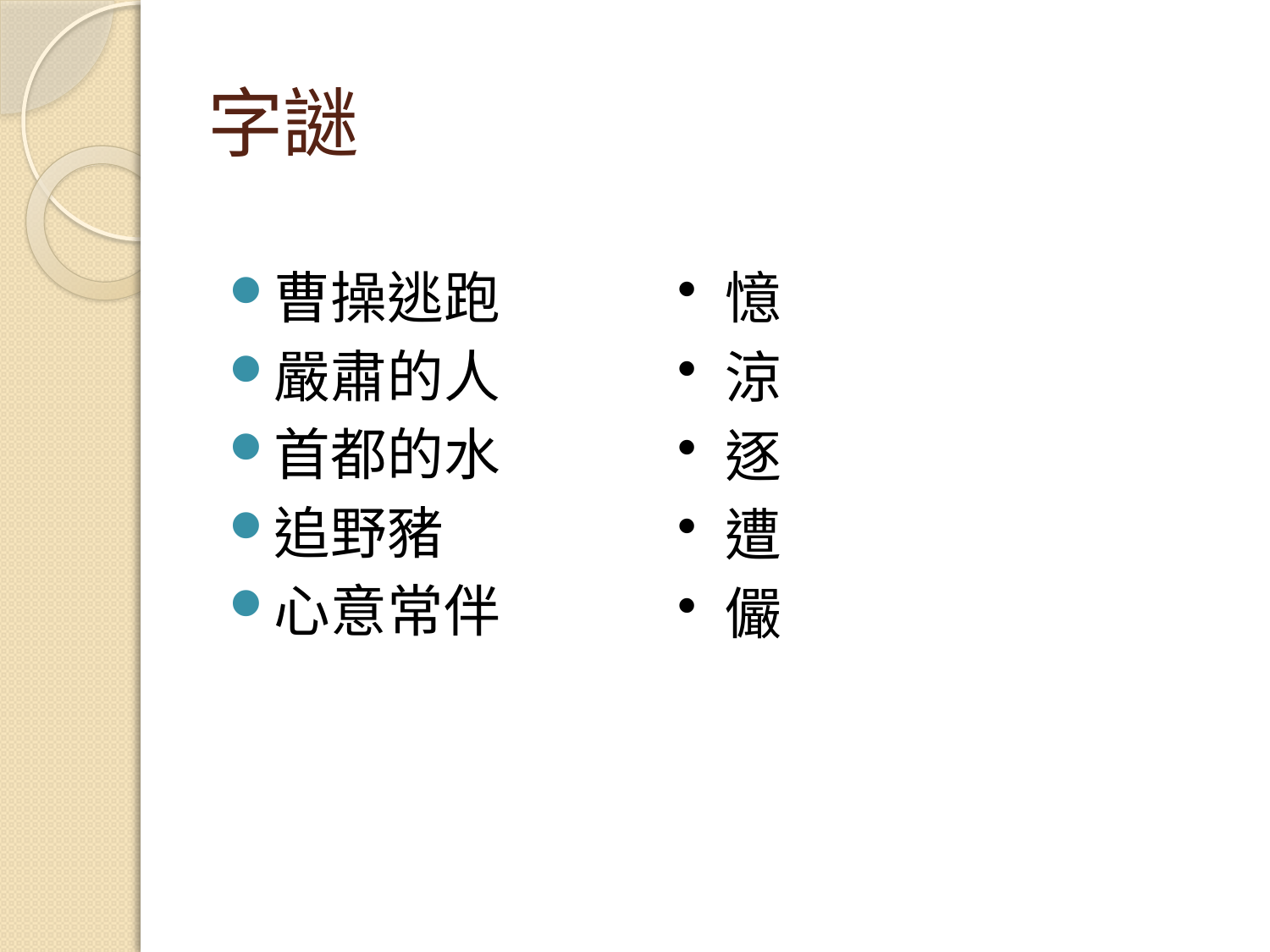

# 字謎
曹操逃跑
嚴肅的人
首都的水
追野豬
心意常伴
憶
涼
逐
遭
儼